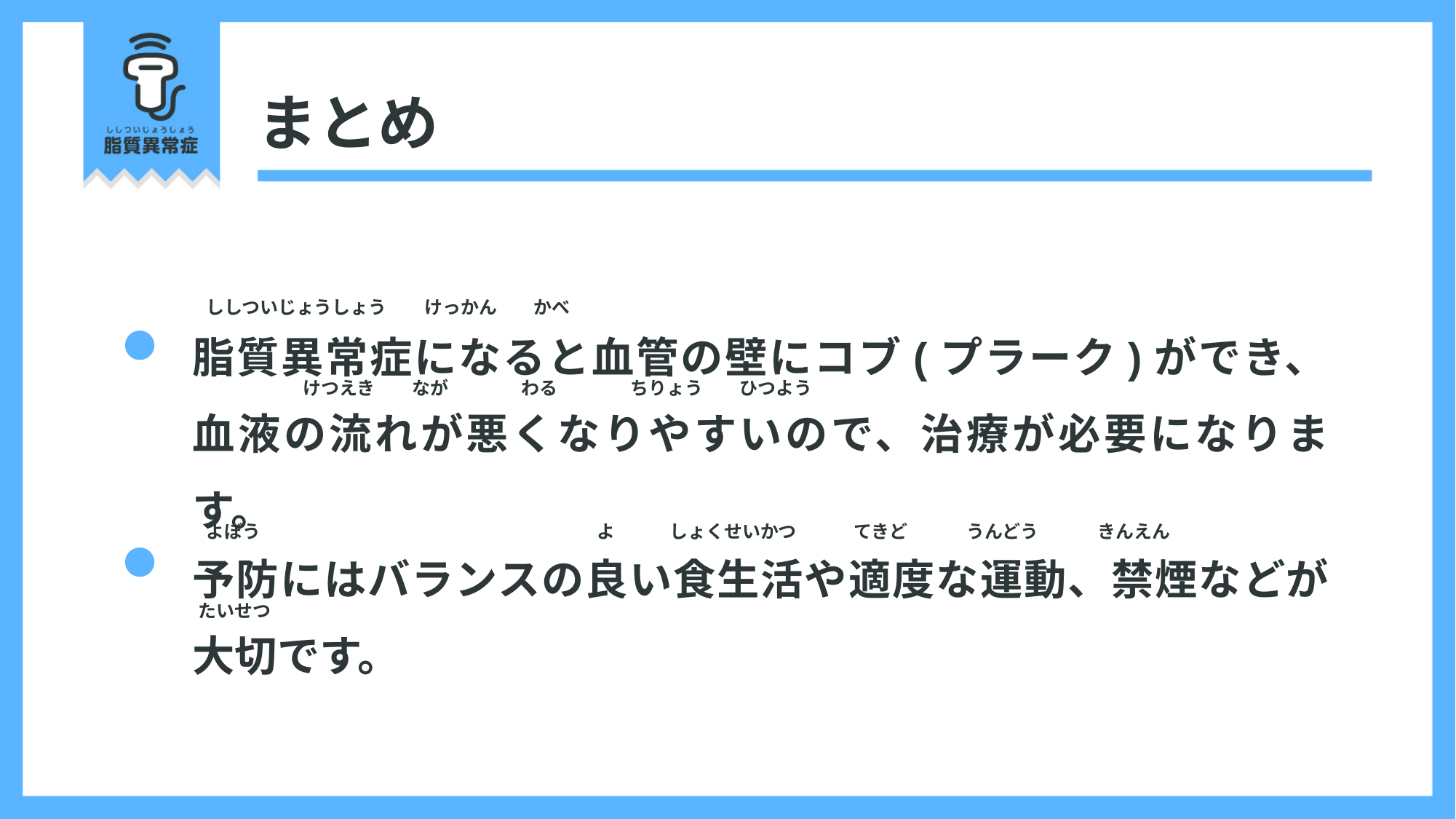

まとめ
ししついじょうしょう	けっかん	かべ
脂質異常症になると血管の壁にコブ(プラーク)ができ、
血液の流れが悪くなりやすいので、治療が必要になります。

	けつえき	なが	わる	ちりょう	ひつよう
よぼう　　　　　　　　　　　　　　　　　　  よ　　　しょくせいかつ　　     てきど　　　 うんどう　　　 きんえん
予防にはバランスの良い食生活や適度な運動、禁煙などが大切です。

たいせつ